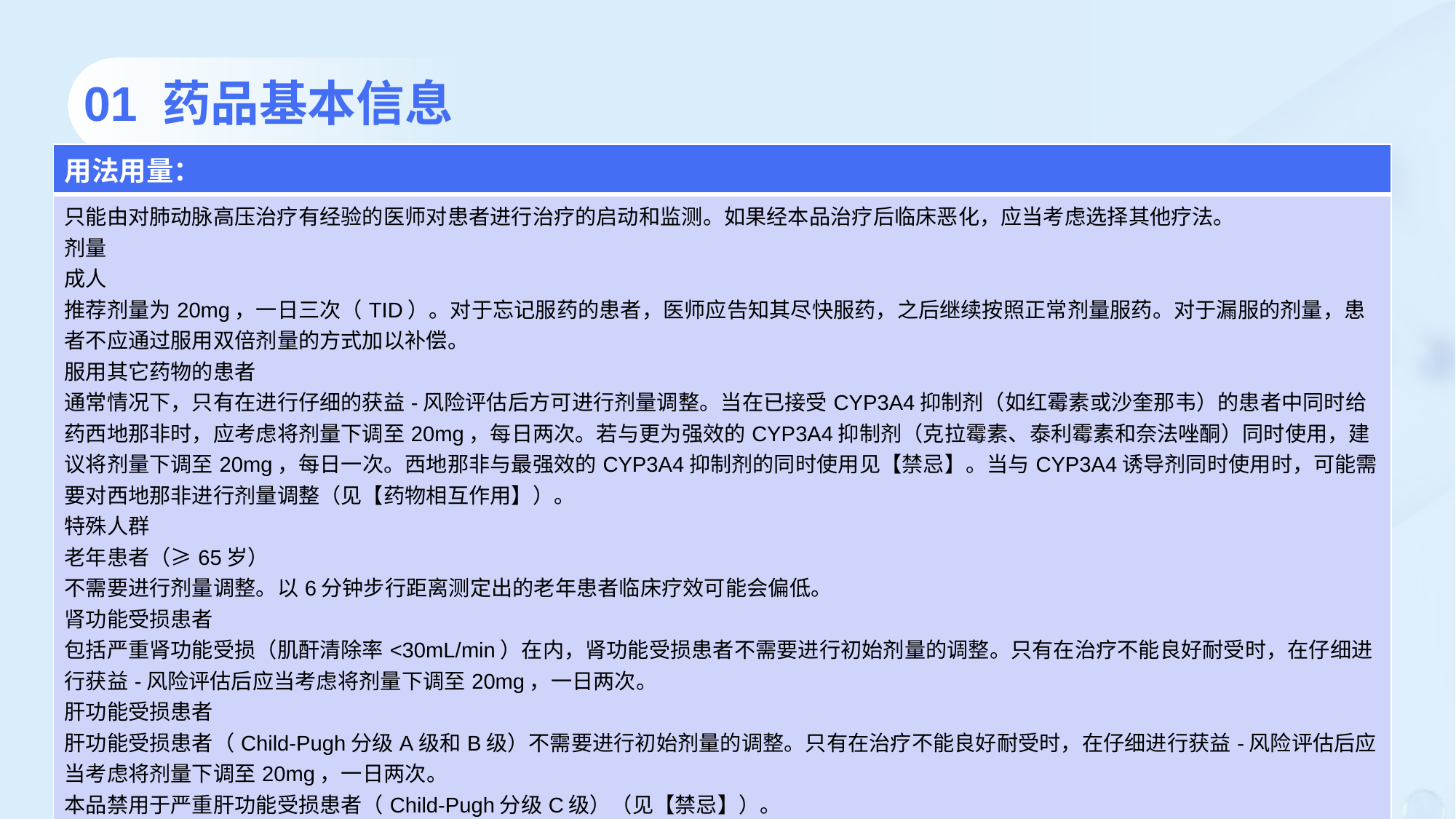

01 药品基本信息
| 用法用量： |
| --- |
| 只能由对肺动脉高压治疗有经验的医师对患者进行治疗的启动和监测。如果经本品治疗后临床恶化，应当考虑选择其他疗法。 剂量 成人 推荐剂量为20mg，一日三次（TID）。对于忘记服药的患者，医师应告知其尽快服药，之后继续按照正常剂量服药。对于漏服的剂量，患者不应通过服用双倍剂量的方式加以补偿。 服用其它药物的患者 通常情况下，只有在进行仔细的获益-风险评估后方可进行剂量调整。当在已接受CYP3A4抑制剂（如红霉素或沙奎那韦）的患者中同时给药西地那非时，应考虑将剂量下调至20mg，每日两次。若与更为强效的CYP3A4抑制剂（克拉霉素、泰利霉素和奈法唑酮）同时使用，建议将剂量下调至20mg，每日一次。西地那非与最强效的CYP3A4抑制剂的同时使用见【禁忌】。当与CYP3A4诱导剂同时使用时，可能需要对西地那非进行剂量调整（见【药物相互作用】）。 特殊人群 老年患者（≥65岁） 不需要进行剂量调整。以6分钟步行距离测定出的老年患者临床疗效可能会偏低。 肾功能受损患者 包括严重肾功能受损（肌酐清除率<30mL/min）在内，肾功能受损患者不需要进行初始剂量的调整。只有在治疗不能良好耐受时，在仔细进行获益-风险评估后应当考虑将剂量下调至20mg，一日两次。 肝功能受损患者 肝功能受损患者（Child-Pugh分级A级和B级）不需要进行初始剂量的调整。只有在治疗不能良好耐受时，在仔细进行获益-风险评估后应当考虑将剂量下调至20mg，一日两次。 本品禁用于严重肝功能受损患者（Child-Pugh分级C级）（见【禁忌】）。 终止治疗：有限的资料显示本品治疗的突然终止不会引起肺动脉高压反弹恶化。然而为避免在撤药期间发生突然临床恶化的可能性，应当考虑逐步减量。在终止治疗期间建议加强监测。 给药方式：本品仅供口服使用。服药间隔约为6-8小时，可与食物同服或不与食物同服。 |